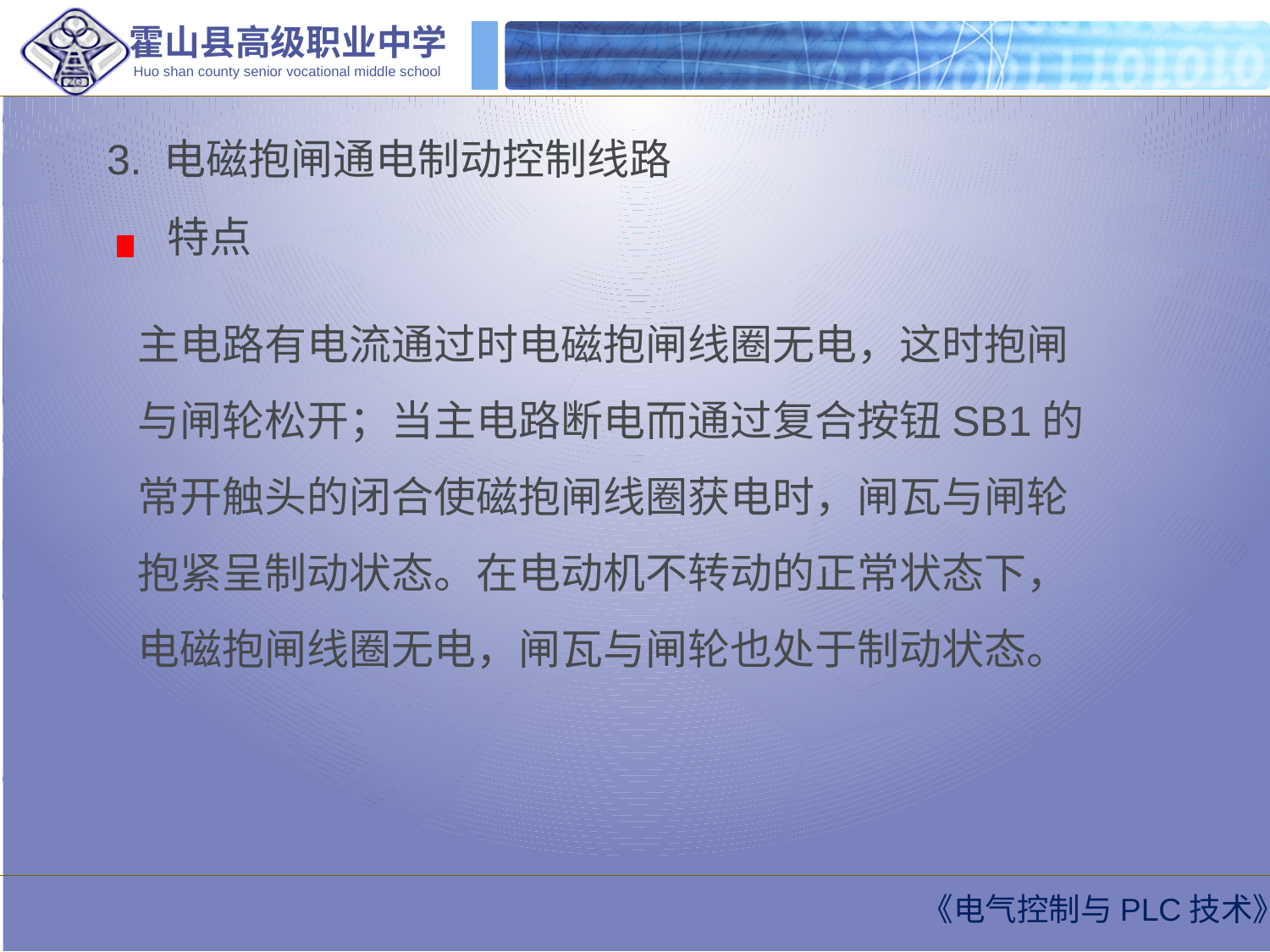

3. 电磁抱闸通电制动控制线路
特点

主电路有电流通过时电磁抱闸线圈无电，这时抱闸与闸轮松开；当主电路断电而通过复合按钮SB1的常开触头的闭合使磁抱闸线圈获电时，闸瓦与闸轮抱紧呈制动状态。在电动机不转动的正常状态下，电磁抱闸线圈无电，闸瓦与闸轮也处于制动状态。